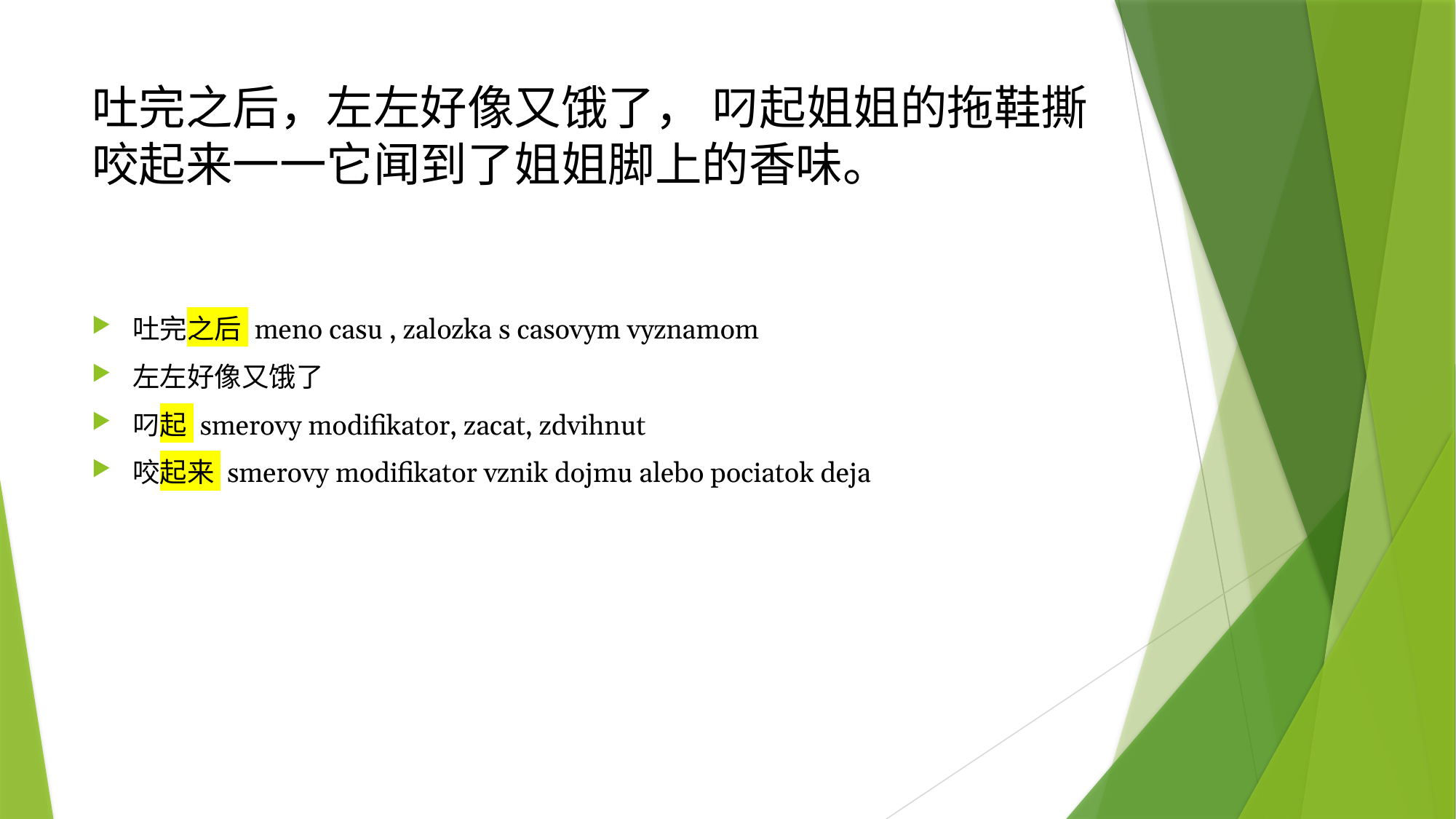

# 吐完之后，左左好像又饿了， 叼起姐姐的拖鞋撕咬起来一一它闻到了姐姐脚上的香味。

吐完之后 meno casu , zalozka s casovym vyznamom
左左好像又饿了
叼起 smerovy modifikator, zacat, zdvihnut
咬起来 smerovy modifikator vznik dojmu alebo pociatok deja